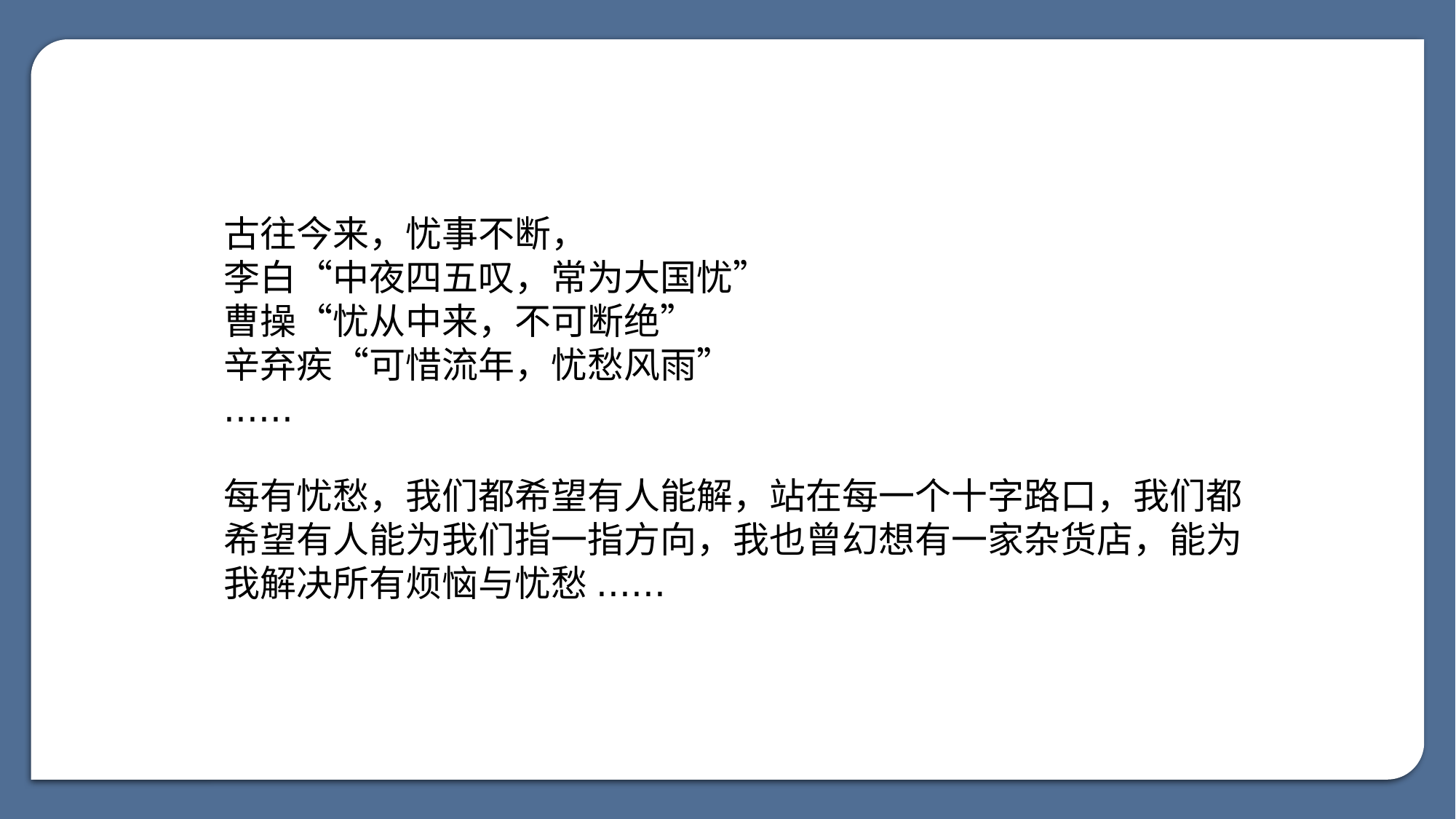

蓝色简洁通用学术毕业答辩模板
Blue Concise General Academic Graduation Defense Template
古往今来，忧事不断，
李白“中夜四五叹，常为大国忧”
曹操“忧从中来，不可断绝”
辛弃疾“可惜流年，忧愁风雨”
......

每有忧愁，我们都希望有人能解，站在每一个十字路口，我们都希望有人能为我们指一指方向，我也曾幻想有一家杂货店，能为我解决所有烦恼与忧愁......